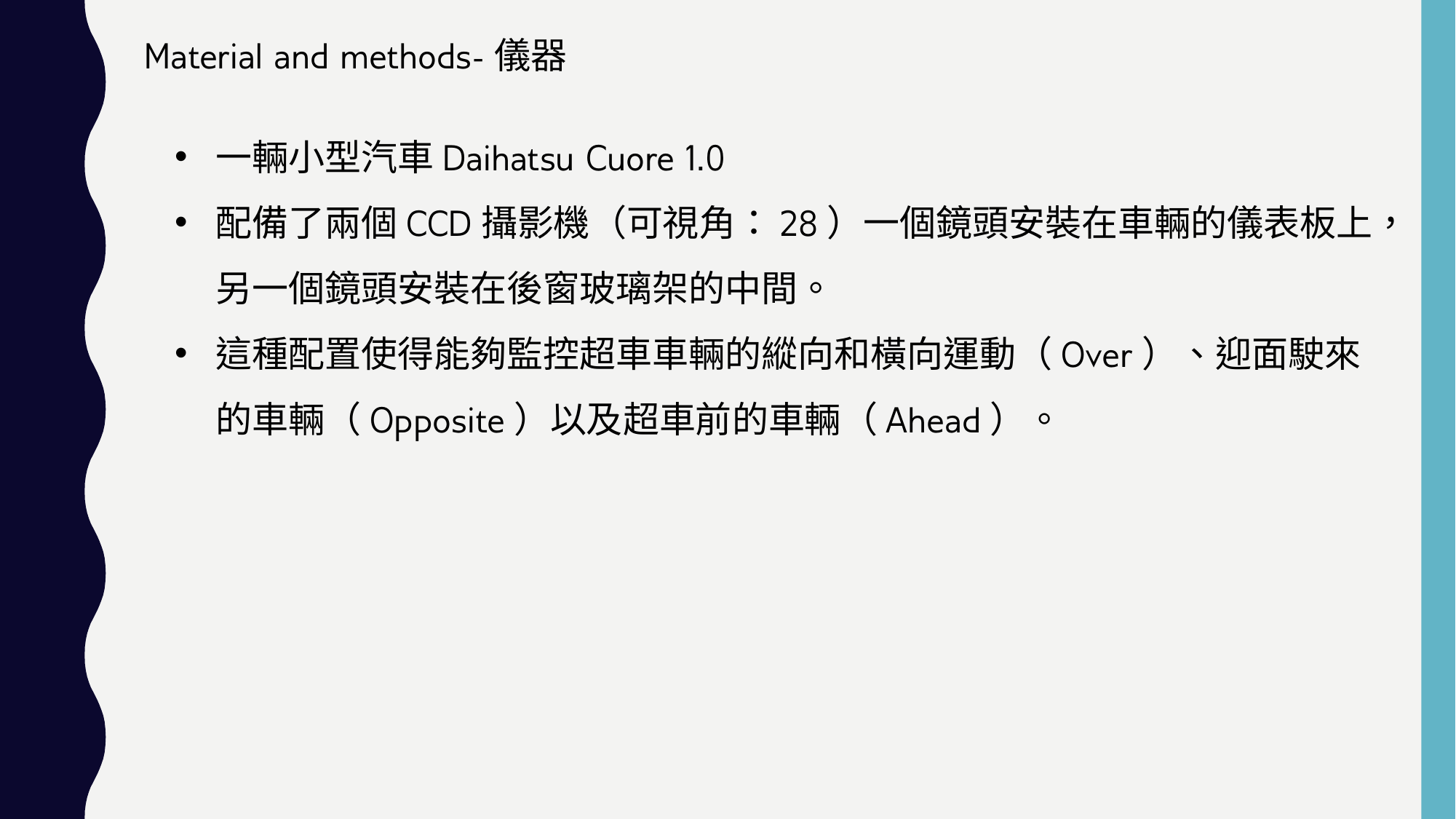

Material and methods-儀器
一輛小型汽車Daihatsu Cuore 1.0
配備了兩個CCD攝影機（可視角：28）一個鏡頭安裝在車輛的儀表板上，另一個鏡頭安裝在後窗玻璃架的中間。
這種配置使得能夠監控超車車輛的縱向和橫向運動（Over）、迎面駛來的車輛（Opposite）以及超車前的車輛（Ahead）。